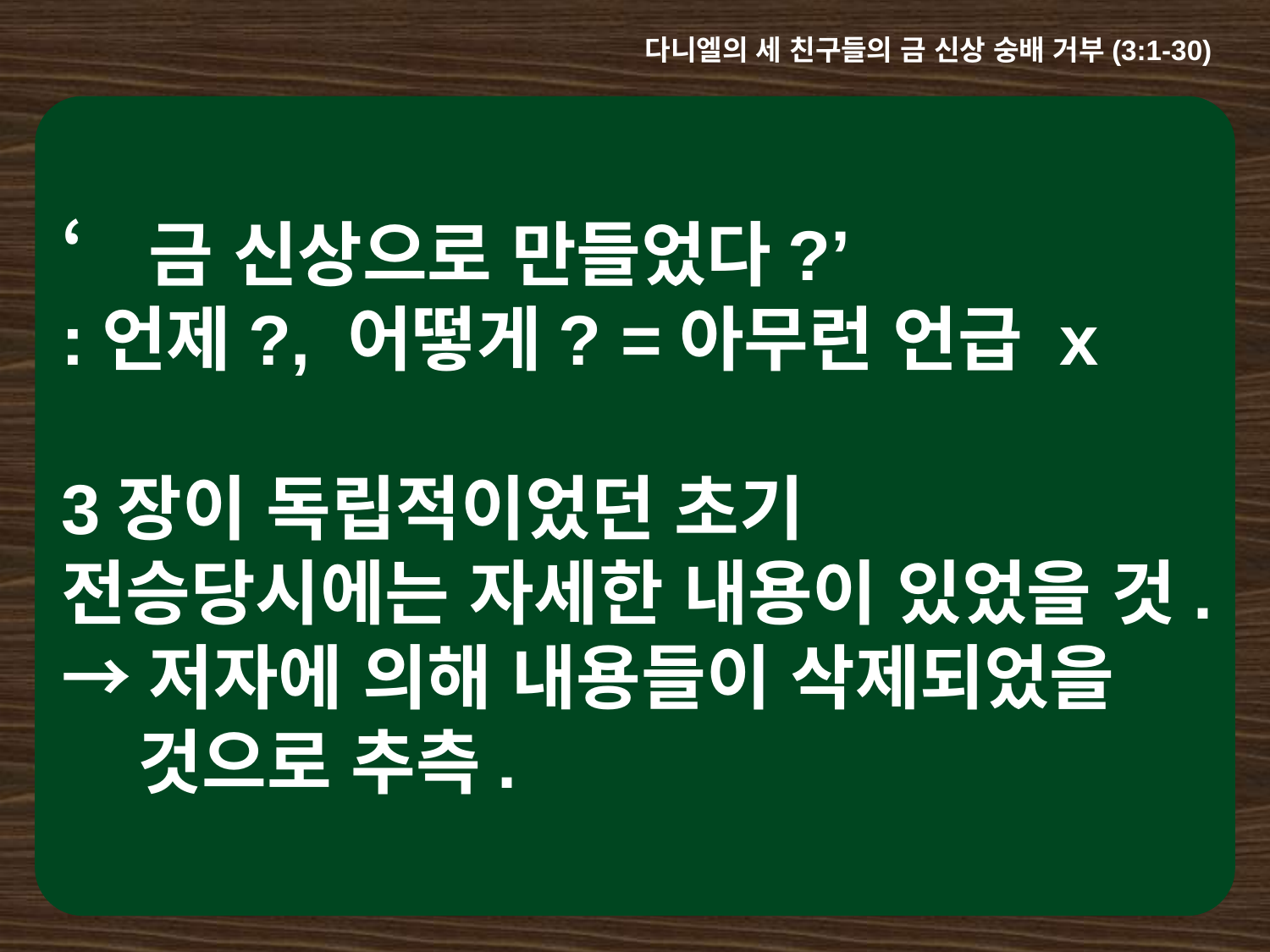

다니엘의 세 친구들의 금 신상 숭배 거부(3:1-30)
‘금 신상으로 만들었다?’
:언제?, 어떻게? =아무런 언급 x

3장이 독립적이었던 초기 전승당시에는 자세한 내용이 있었을 것.
→저자에 의해 내용들이 삭제되었을
   것으로 추측.